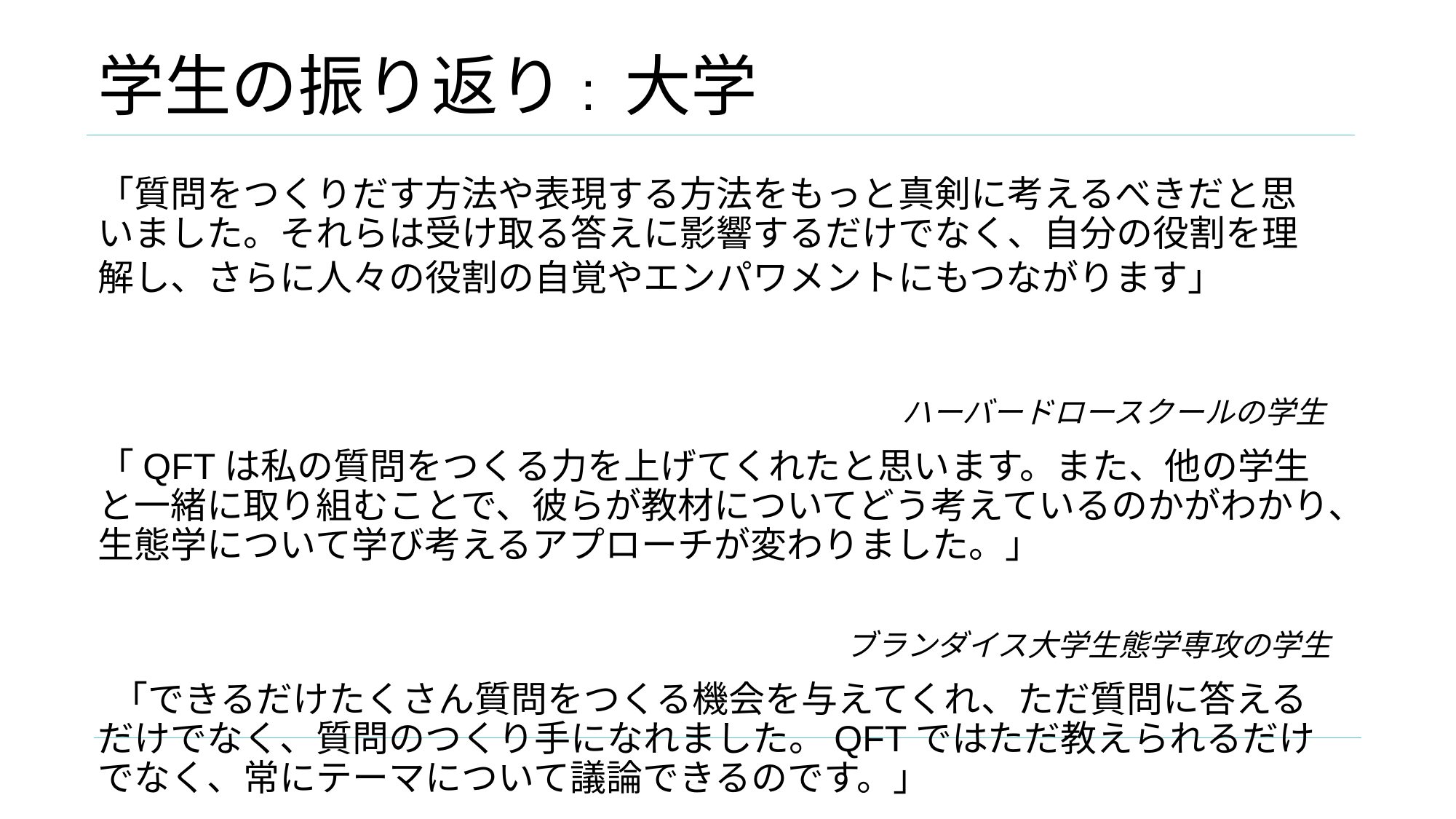

# 学生の振り返り: 大学
「質問をつくりだす方法や表現する方法をもっと真剣に考えるべきだと思いました。それらは受け取る答えに影響するだけでなく、自分の役割を理解し、さらに人々の役割の自覚やエンパワメントにもつながります」
ハーバードロースクールの学生
「QFTは私の質問をつくる力を上げてくれたと思います。また、他の学生と一緒に取り組むことで、彼らが教材についてどう考えているのかがわかり、生態学について学び考えるアプローチが変わりました。」
ブランダイス大学生態学専攻の学生
 「できるだけたくさん質問をつくる機会を与えてくれ、ただ質問に答えるだけでなく、質問のつくり手になれました。QFTではただ教えられるだけでなく、常にテーマについて議論できるのです。」
ブランダイス大学生態学専攻 の学生